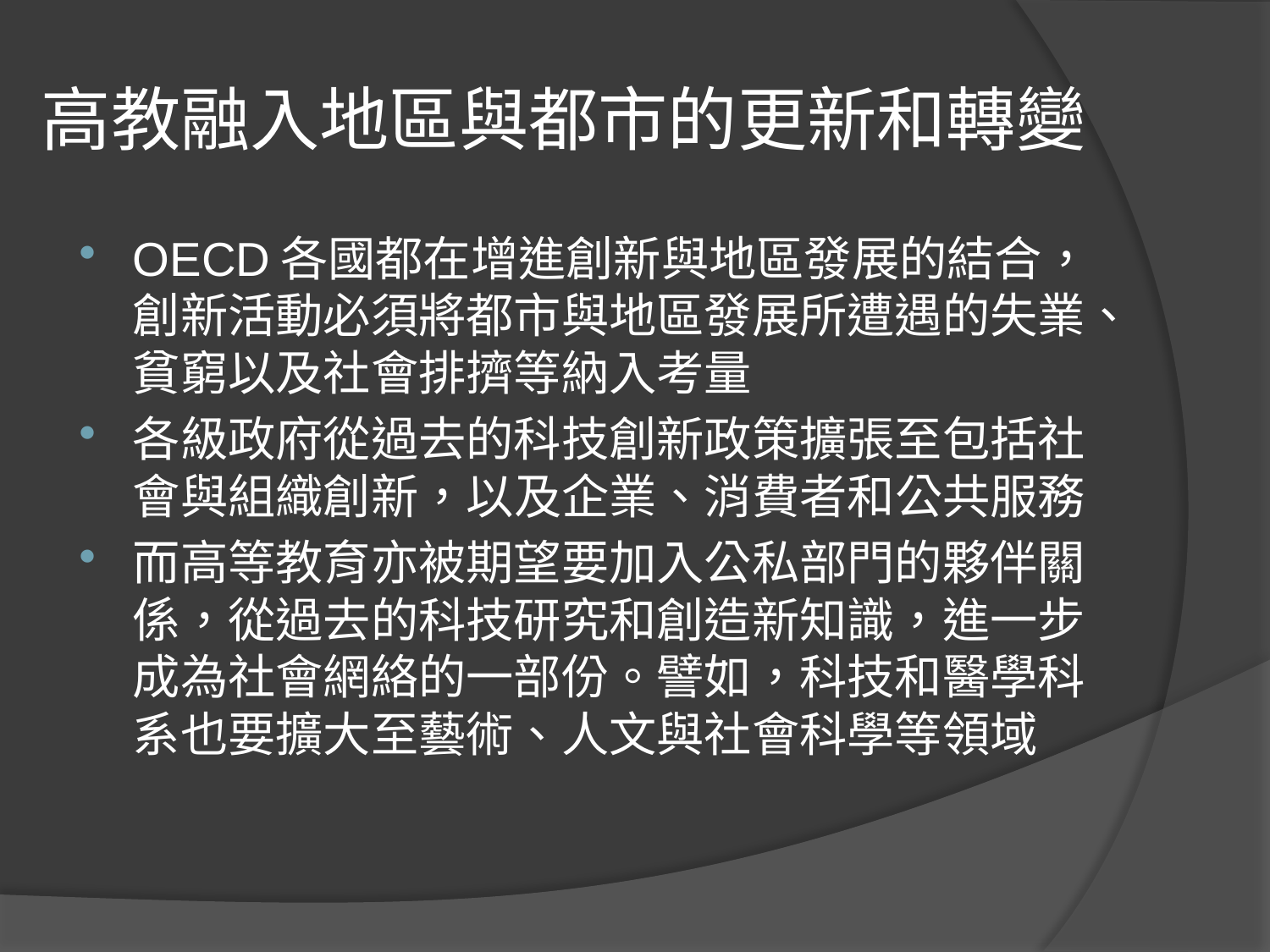

# 高教融入地區與都市的更新和轉變
OECD各國都在增進創新與地區發展的結合，創新活動必須將都市與地區發展所遭遇的失業、貧窮以及社會排擠等納入考量
各級政府從過去的科技創新政策擴張至包括社會與組織創新，以及企業、消費者和公共服務
而高等教育亦被期望要加入公私部門的夥伴關係，從過去的科技研究和創造新知識，進一步成為社會網絡的一部份。譬如，科技和醫學科系也要擴大至藝術、人文與社會科學等領域